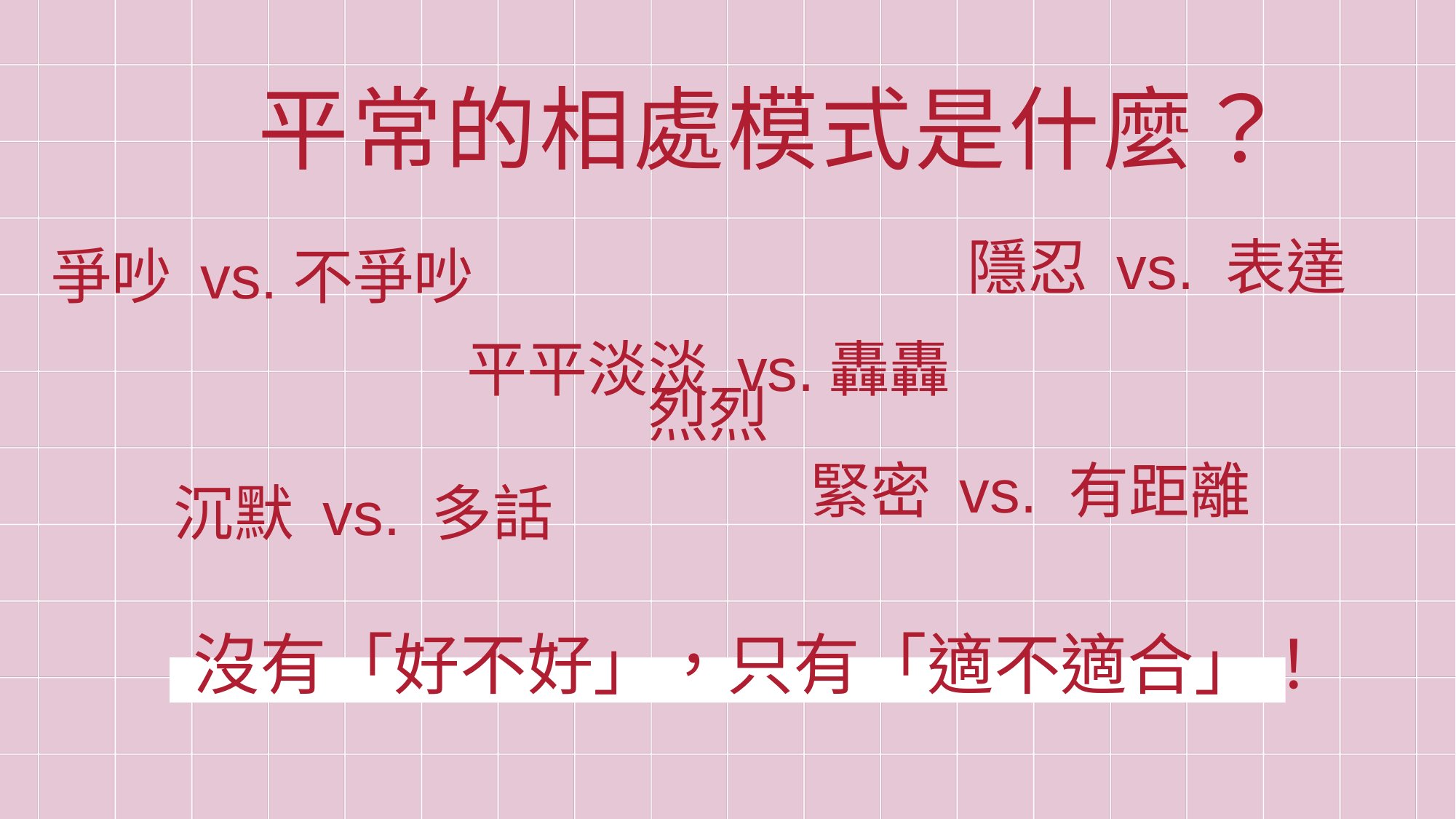

平常的相處模式是什麼？
隱忍 vs. 表達
爭吵 vs.不爭吵
平平淡淡 vs.轟轟烈烈
緊密 vs. 有距離
沉默 vs. 多話
沒有「好不好」，只有「適不適合」！